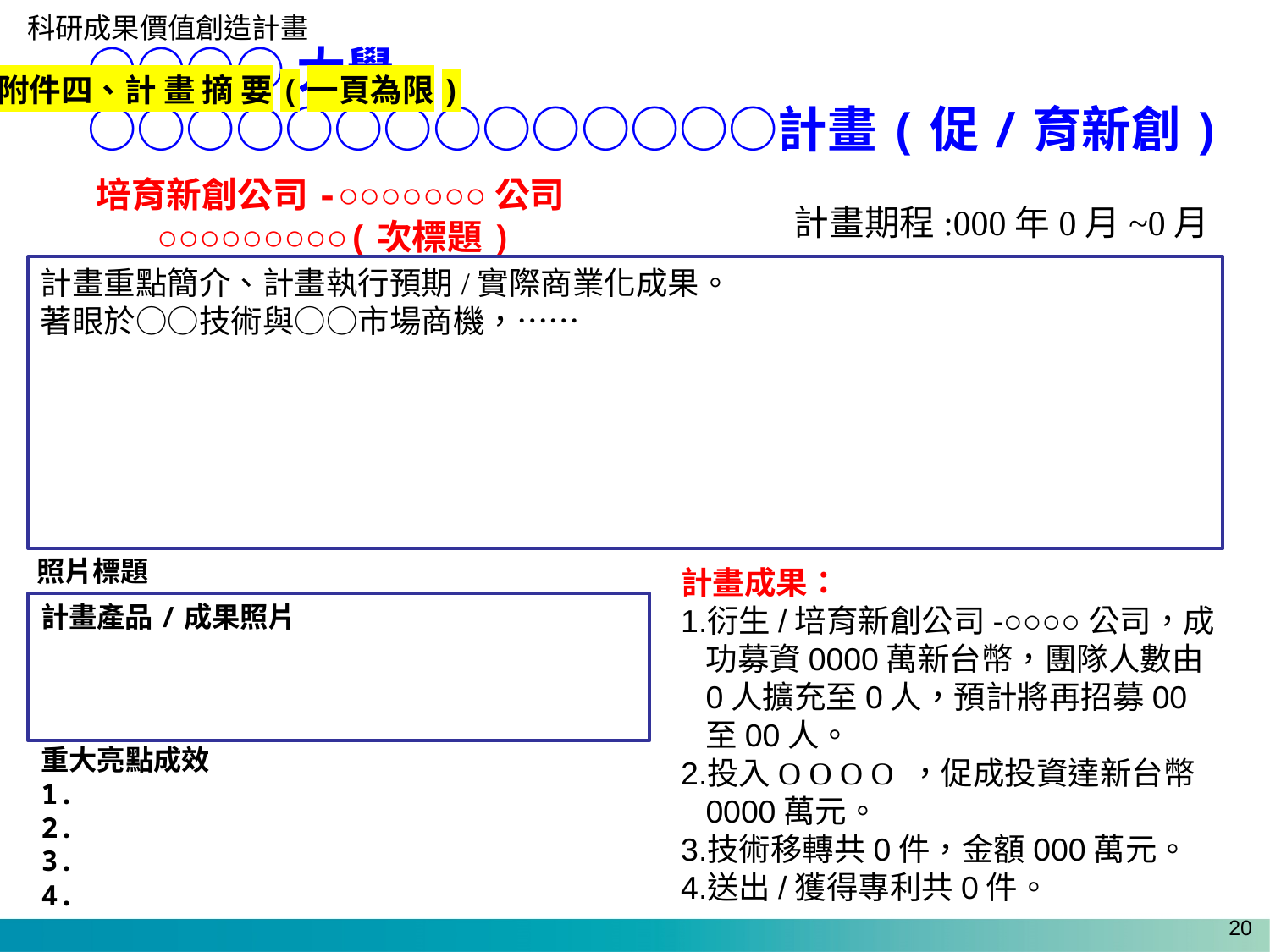

# ○○○○大學 ○○○○○○○○○○○○○○計畫(促/育新創)
附件四、計 畫 摘 要(一頁為限)
培育新創公司-○○○○○○○公司
○○○○○○○○○(次標題)
計畫期程:000年0月~0月
計畫重點簡介、計畫執行預期/實際商業化成果。
著眼於○○技術與○○市場商機，……

照片標題
計畫成果：
衍生/培育新創公司-○○○○公司，成功募資0000萬新台幣，團隊人數由0人擴充至0人，預計將再招募00至00人。
投入O O O O ，促成投資達新台幣0000萬元。
技術移轉共0件，金額000萬元。
送出/獲得專利共0件。
計畫產品/成果照片

重大亮點成效
1.
2.
3.
4.
20